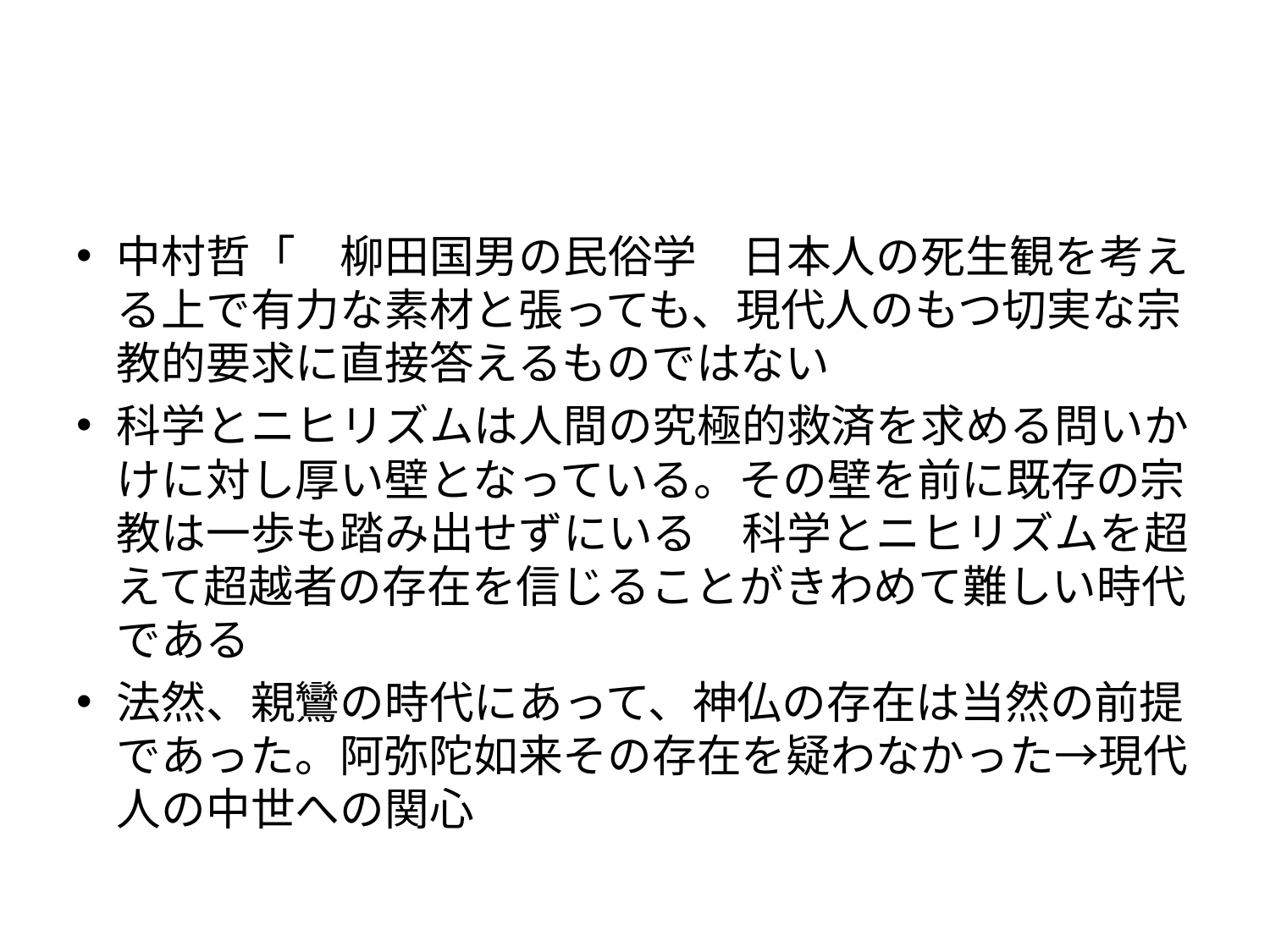

#
中村哲「　柳田国男の民俗学　日本人の死生観を考える上で有力な素材と張っても、現代人のもつ切実な宗教的要求に直接答えるものではない
科学とニヒリズムは人間の究極的救済を求める問いかけに対し厚い壁となっている。その壁を前に既存の宗教は一歩も踏み出せずにいる　科学とニヒリズムを超えて超越者の存在を信じることがきわめて難しい時代である
法然、親鸞の時代にあって、神仏の存在は当然の前提であった。阿弥陀如来その存在を疑わなかった→現代人の中世への関心